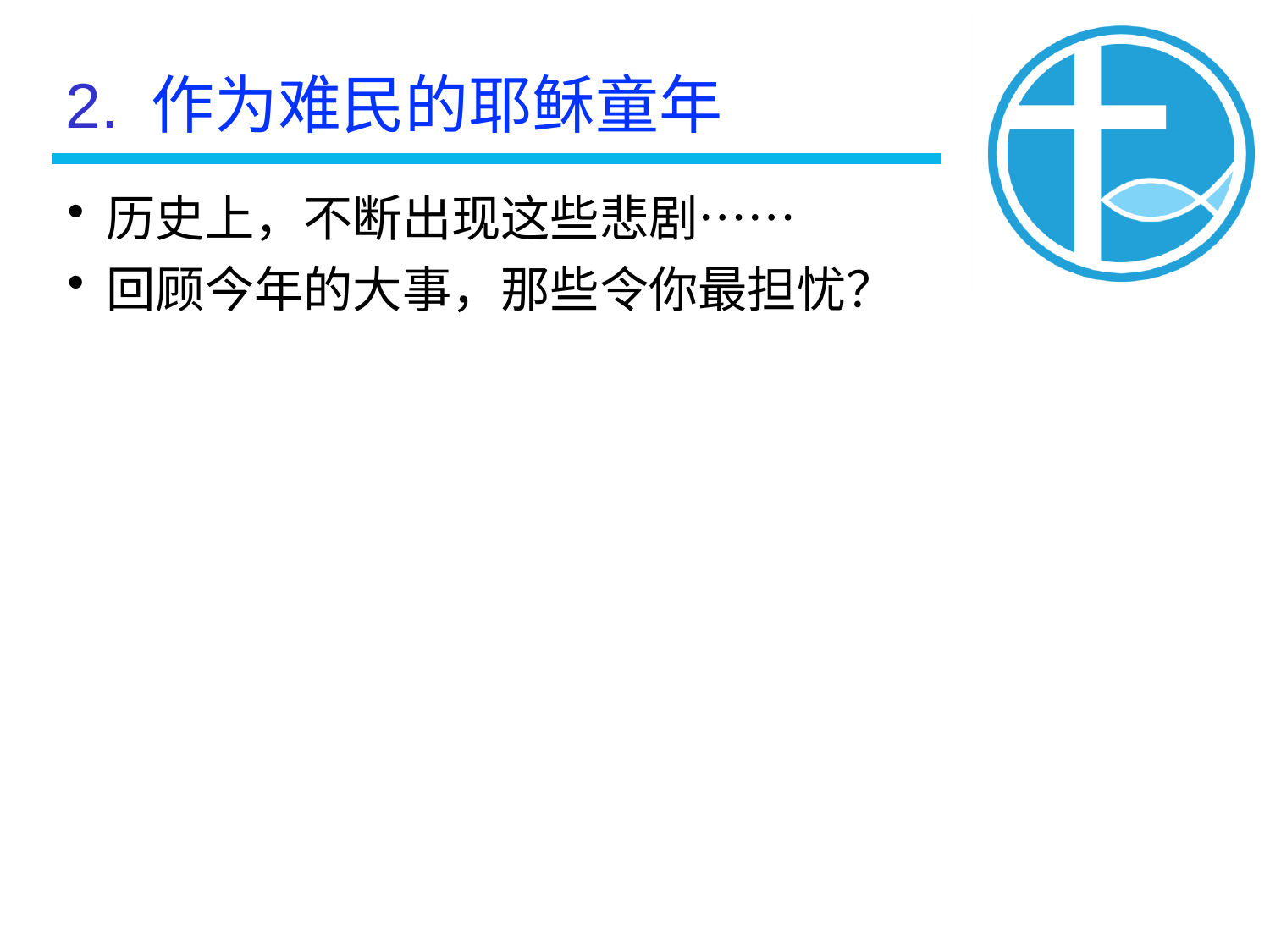

2. 作为难民的耶稣童年
历史上，不断出现这些悲剧⋯⋯
回顾今年的大事，那些令你最担忧？